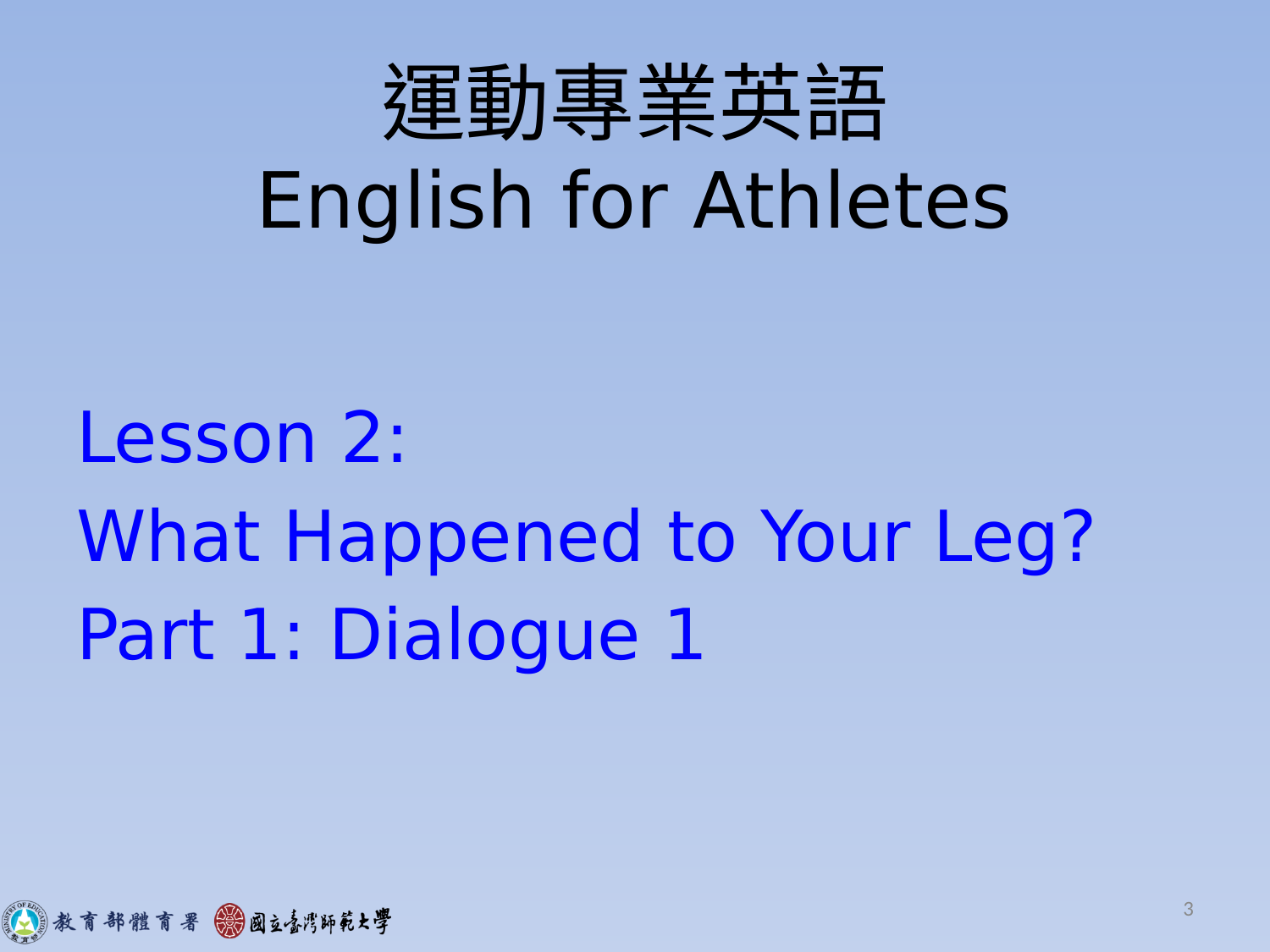

# 運動專業英語 English for Athletes

Lesson 2:
What Happened to Your Leg?
Part 1: Dialogue 1
3